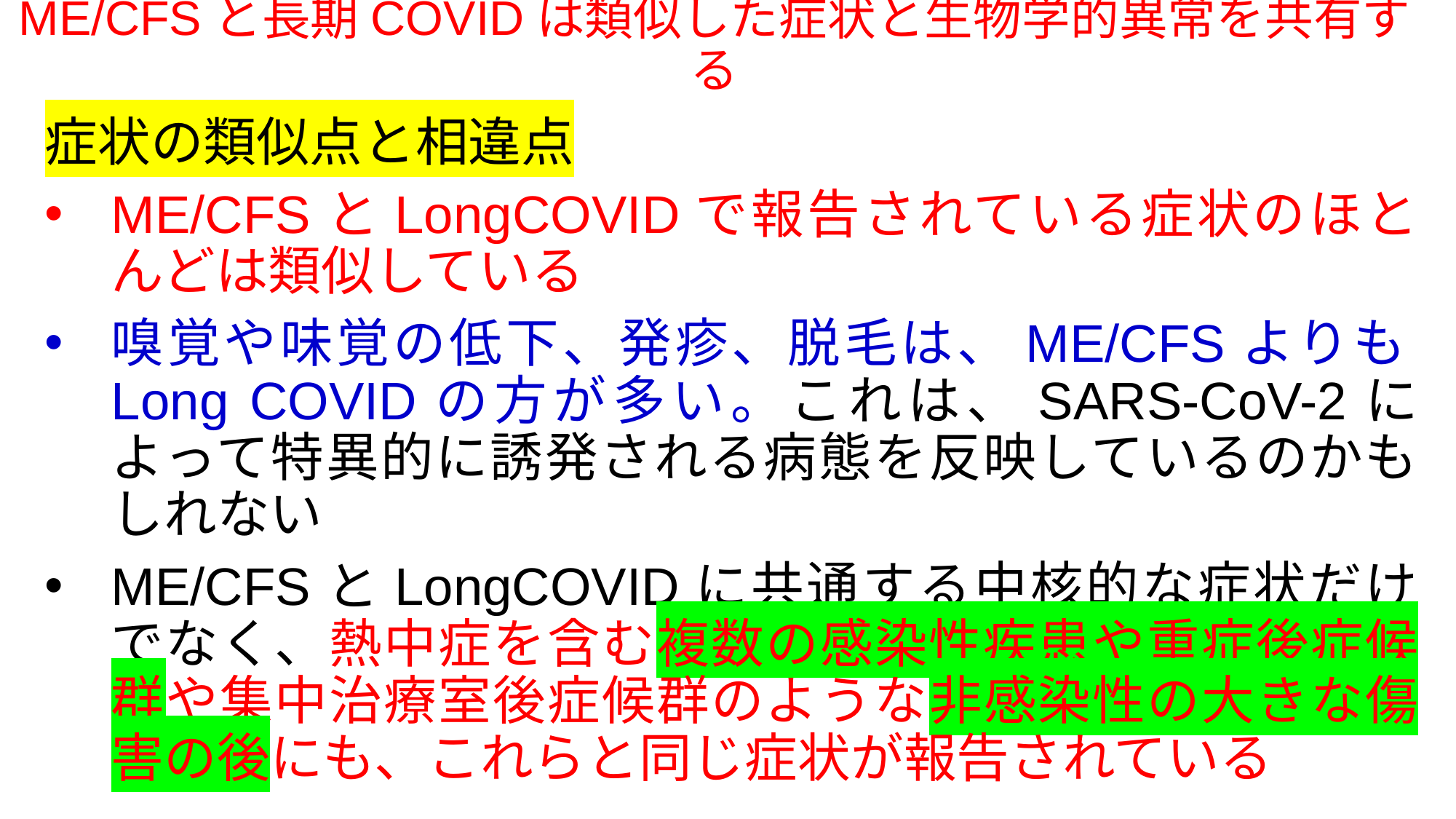

# ME/CFSと長期COVIDは類似した症状と生物学的異常を共有する
症状の類似点と相違点
ME/CFSとLongCOVIDで報告されている症状のほとんどは類似している
嗅覚や味覚の低下、発疹、脱毛は、ME/CFSよりもLong COVIDの方が多い。これは、SARS-CoV-2によって特異的に誘発される病態を反映しているのかもしれない
ME/CFSとLongCOVIDに共通する中核的な症状だけでなく、熱中症を含む複数の感染性疾患や重症後症候群や集中治療室後症候群のような非感染性の大きな傷害の後にも、これらと同じ症状が報告されている